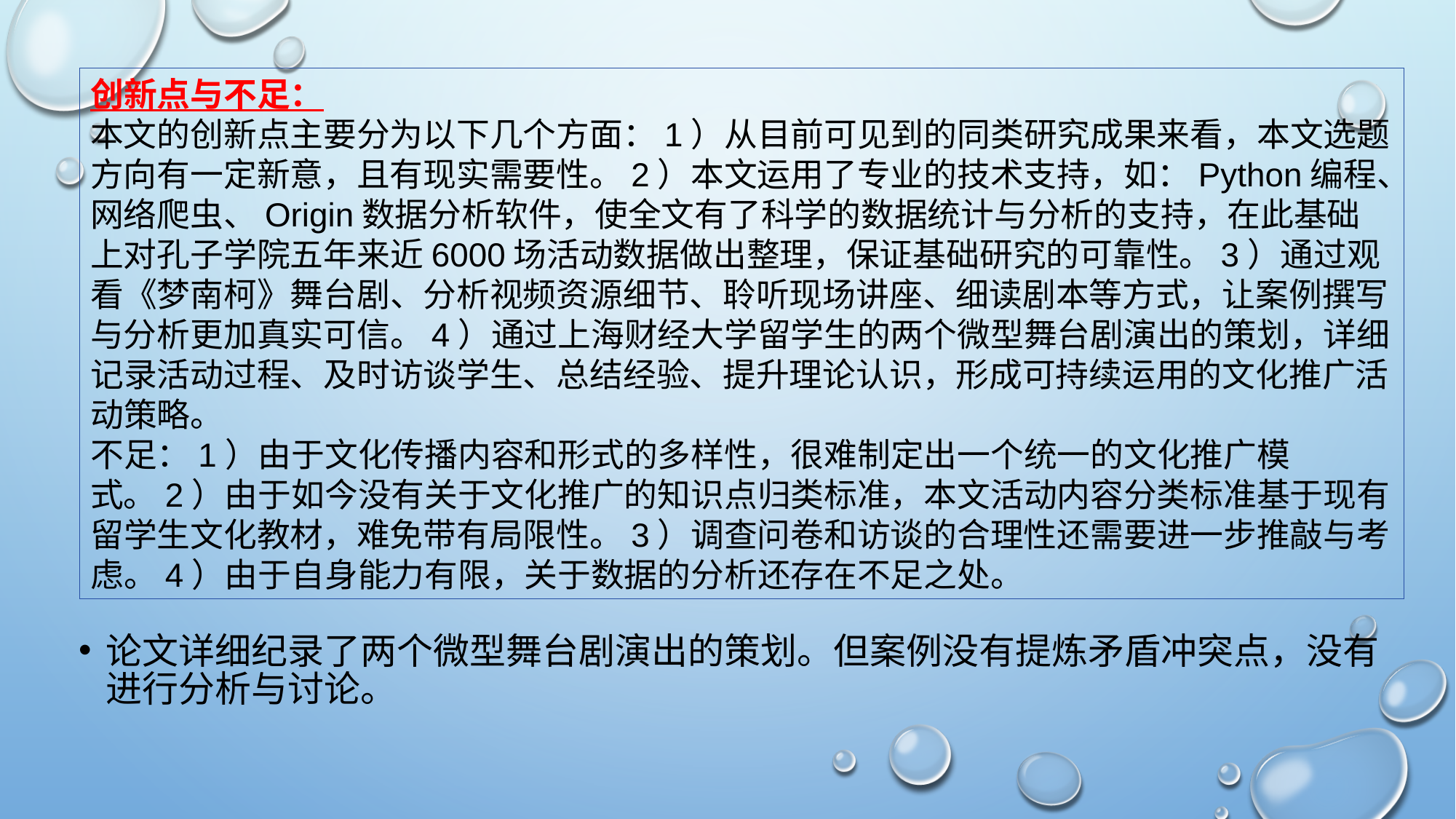

创新点与不足：
本文的创新点主要分为以下几个方面：1）从目前可见到的同类研究成果来看，本文选题方向有一定新意，且有现实需要性。2）本文运用了专业的技术支持，如：Python编程、网络爬虫、Origin数据分析软件，使全文有了科学的数据统计与分析的支持，在此基础上对孔子学院五年来近6000场活动数据做出整理，保证基础研究的可靠性。3）通过观看《梦南柯》舞台剧、分析视频资源细节、聆听现场讲座、细读剧本等方式，让案例撰写与分析更加真实可信。4）通过上海财经大学留学生的两个微型舞台剧演出的策划，详细记录活动过程、及时访谈学生、总结经验、提升理论认识，形成可持续运用的文化推广活动策略。
不足：1）由于文化传播内容和形式的多样性，很难制定出一个统一的文化推广模式。2）由于如今没有关于文化推广的知识点归类标准，本文活动内容分类标准基于现有留学生文化教材，难免带有局限性。3）调查问卷和访谈的合理性还需要进一步推敲与考虑。4）由于自身能力有限，关于数据的分析还存在不足之处。
论文详细纪录了两个微型舞台剧演出的策划。但案例没有提炼矛盾冲突点，没有进行分析与讨论。